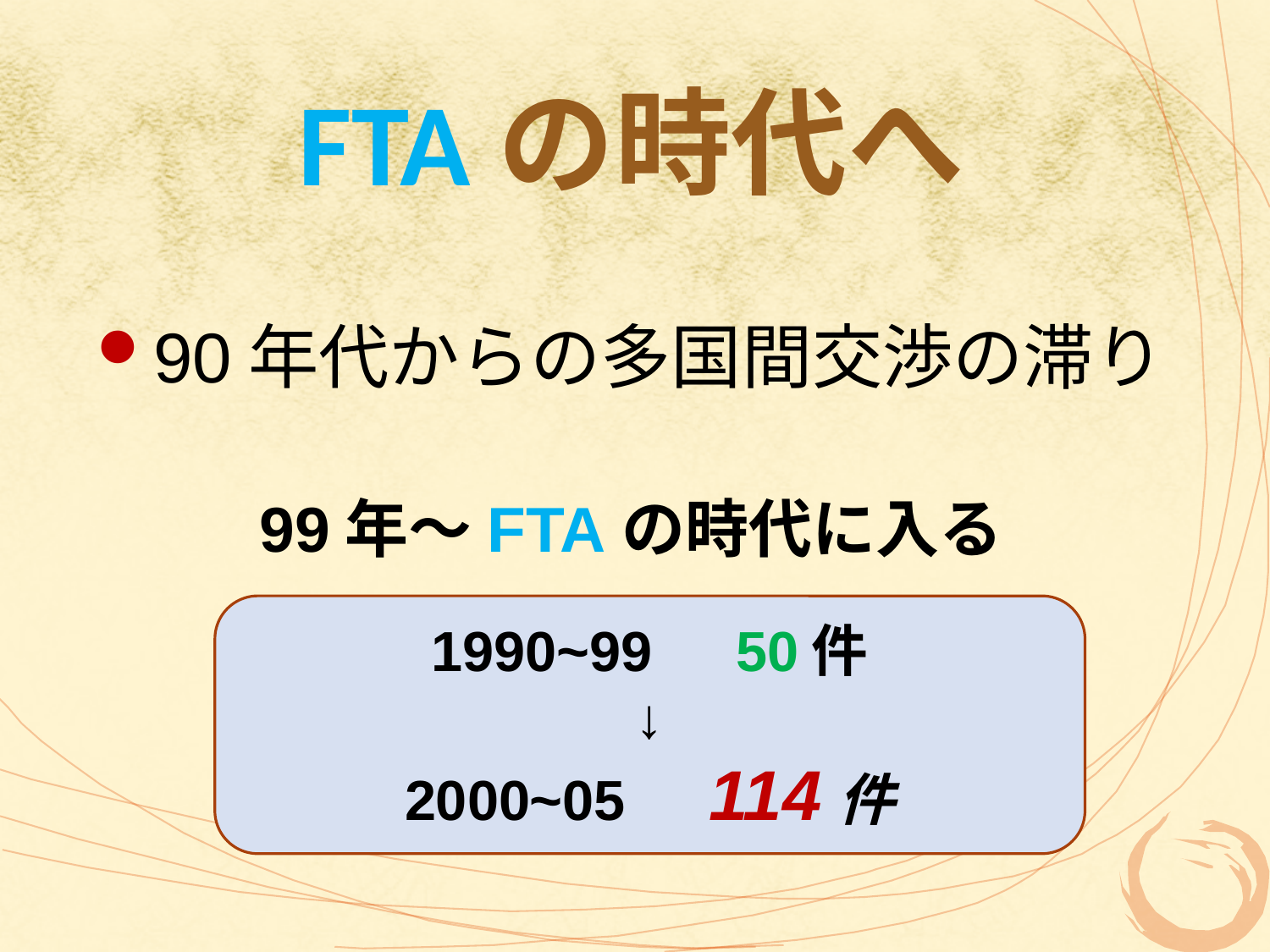

# FTAの時代へ

90年代からの多国間交渉の滞り

99年～FTAの時代に入る

1990~99　50件
↓
2000~05　114件